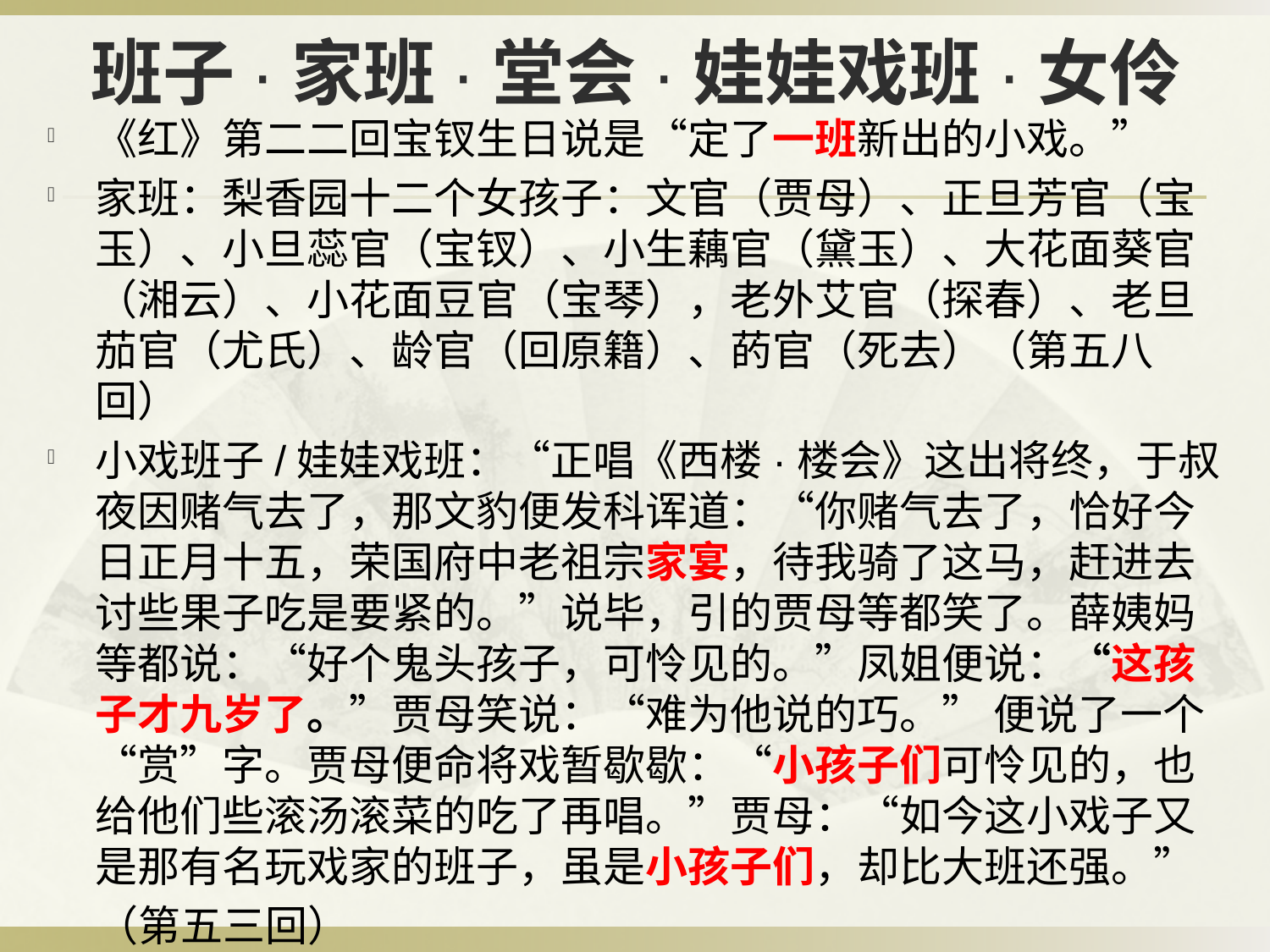

# 班子·家班·堂会·娃娃戏班·女伶
《红》第二二回宝钗生日说是“定了一班新出的小戏。”
家班：梨香园十二个女孩子：文官（贾母）、正旦芳官（宝玉）、小旦蕊官（宝钗）、小生藕官（黛玉）、大花面葵官（湘云）、小花面豆官（宝琴），老外艾官（探春）、老旦茄官（尤氏）、龄官（回原籍）、菂官（死去）（第五八回）
小戏班子/娃娃戏班：“正唱《西楼·楼会》这出将终，于叔夜因赌气去了，那文豹便发科诨道：“你赌气去了，恰好今日正月十五，荣国府中老祖宗家宴，待我骑了这马，赶进去讨些果子吃是要紧的。”说毕，引的贾母等都笑了。薛姨妈等都说：“好个鬼头孩子，可怜见的。”凤姐便说：“这孩子才九岁了。”贾母笑说：“难为他说的巧。” 便说了一个“赏”字。贾母便命将戏暂歇歇：“小孩子们可怜见的，也给他们些滚汤滚菜的吃了再唱。”贾母：“如今这小戏子又是那有名玩戏家的班子，虽是小孩子们，却比大班还强。”
    （第五三回）